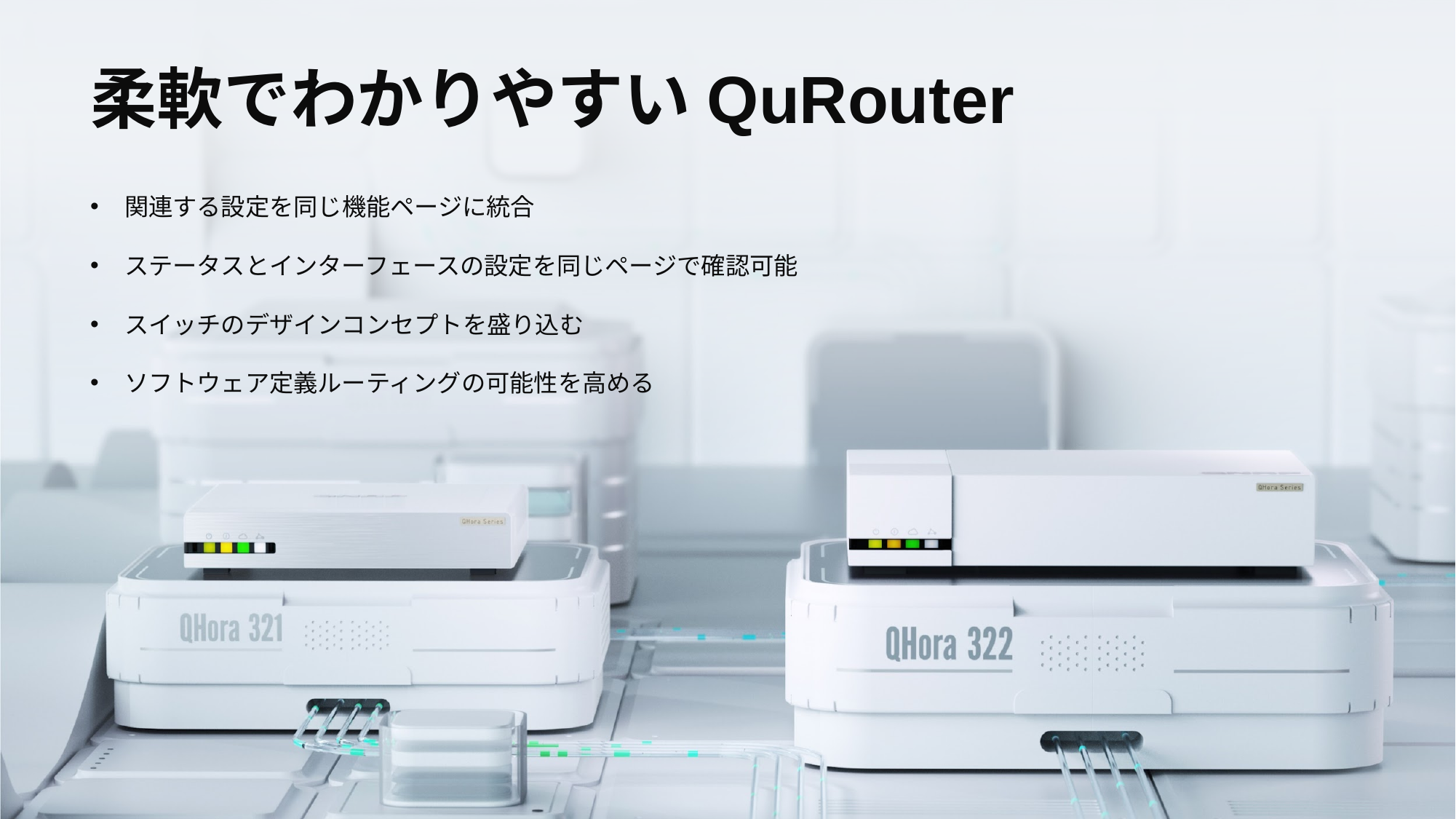

柔軟でわかりやすいQuRouter
関連する設定を同じ機能ページに統合
ステータスとインターフェースの設定を同じページで確認可能
スイッチのデザインコンセプトを盛り込む
ソフトウェア定義ルーティングの可能性を高める